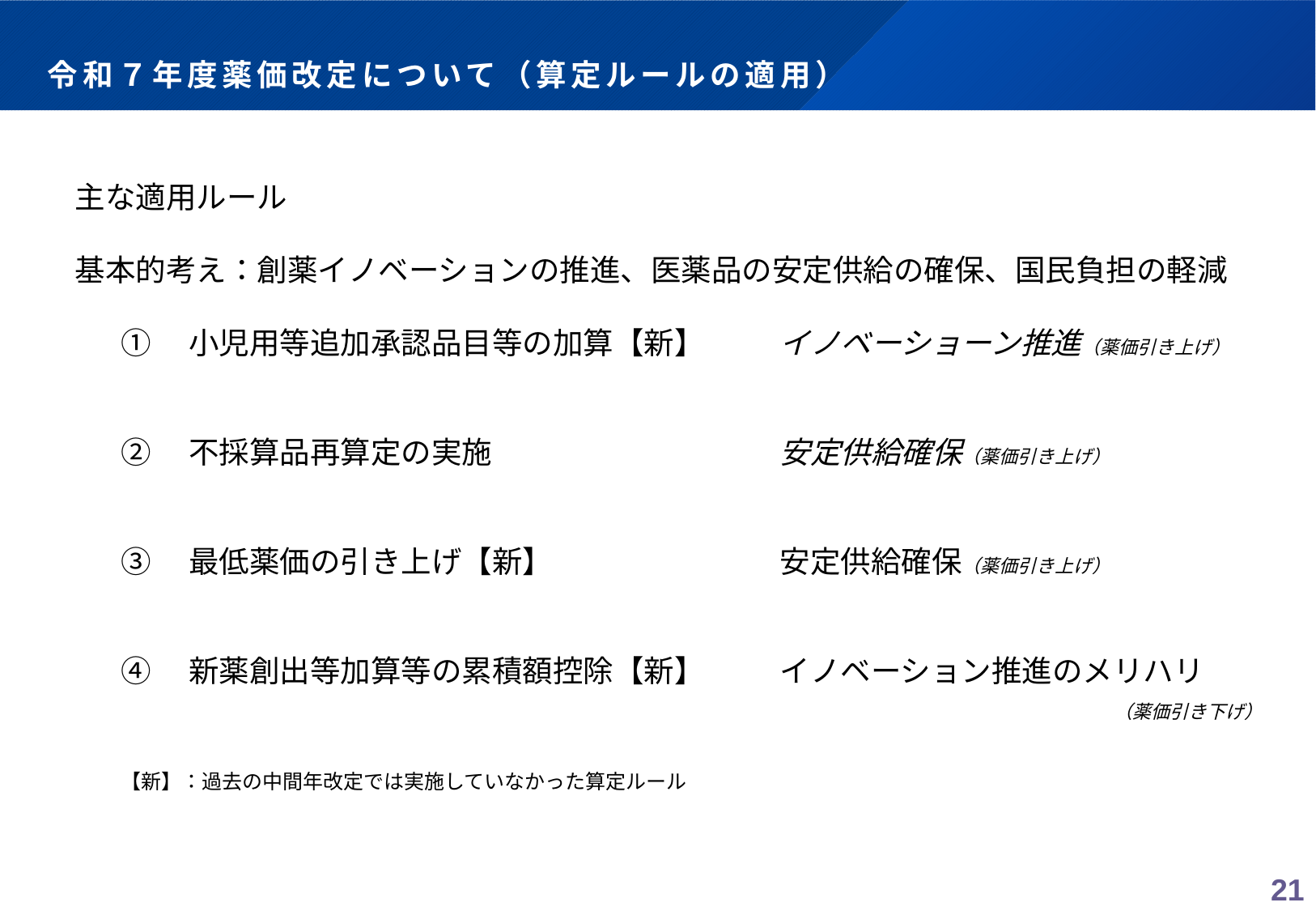

# 令和７年度薬価改定について（算定ルールの適用）
主な適用ルール

基本的考え：創薬イノベーションの推進、医薬品の安定供給の確保、国民負担の軽減

①　小児用等追加承認品目等の加算【新】　	イノベーショーン推進（薬価引き上げ）

②　不採算品再算定の実施　			安定供給確保（薬価引き上げ）

③　最低薬価の引き上げ【新】　		安定供給確保（薬価引き上げ）

④　新薬創出等加算等の累積額控除【新】	イノベーション推進のメリハリ
								　　　（薬価引き下げ）

【新】：過去の中間年改定では実施していなかった算定ルール
21